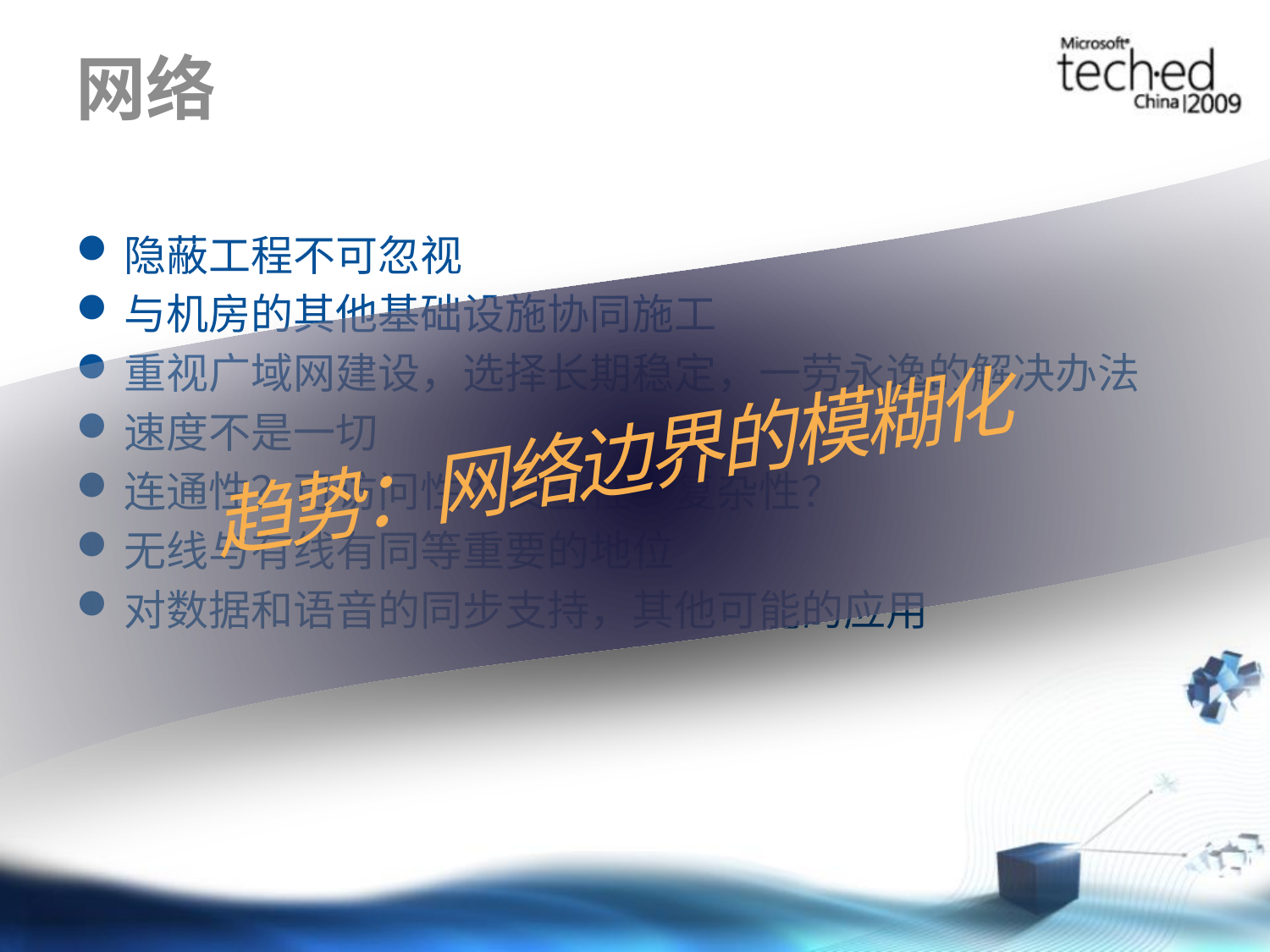

# 网络

趋势：网络边界的模糊化
隐蔽工程不可忽视
与机房的其他基础设施协同施工
重视广域网建设，选择长期稳定，一劳永逸的解决办法
速度不是一切
连通性？可访问性？安全性？复杂性？
无线与有线有同等重要的地位
对数据和语音的同步支持，其他可能的应用